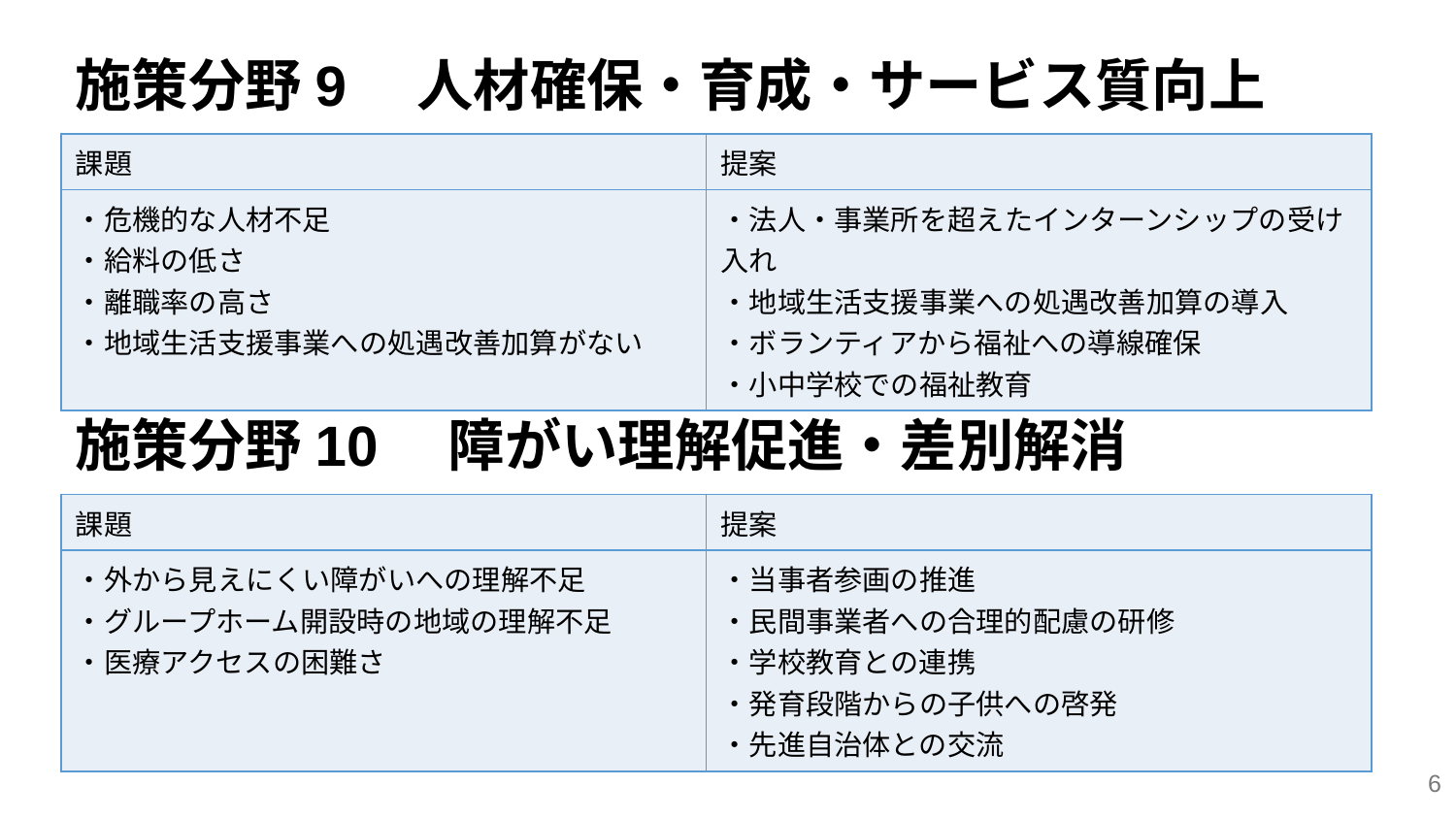

施策分野9　人材確保・育成・サービス質向上
| 課題 | 提案 |
| --- | --- |
| ・危機的な人材不足 ・給料の低さ ・離職率の高さ ・地域生活支援事業への処遇改善加算がない | ・法人・事業所を超えたインターンシップの受け入れ ・地域生活支援事業への処遇改善加算の導入 ・ボランティアから福祉への導線確保 ・小中学校での福祉教育 |
施策分野10　障がい理解促進・差別解消
| 課題 | 提案 |
| --- | --- |
| ・外から見えにくい障がいへの理解不足 ・グループホーム開設時の地域の理解不足 ・医療アクセスの困難さ | ・当事者参画の推進 ・民間事業者への合理的配慮の研修 ・学校教育との連携 ・発育段階からの子供への啓発 ・先進自治体との交流 |
6